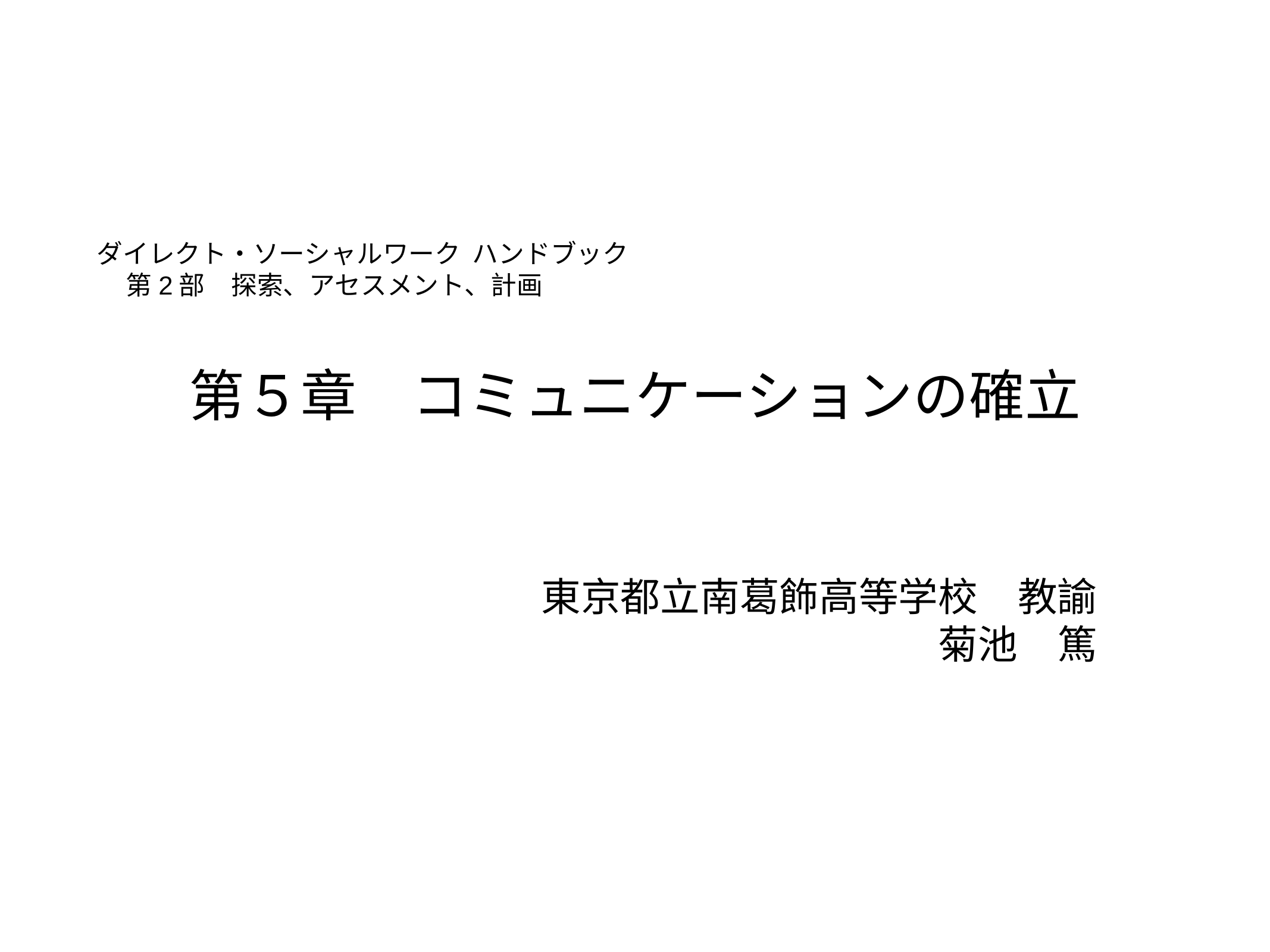

ダイレクト・ソーシャルワーク  ハンドブック
    第2部　探索、アセスメント、計画
# 第５章　コミュニケーションの確立
東京都立南葛飾高等学校　教諭
菊池　篤